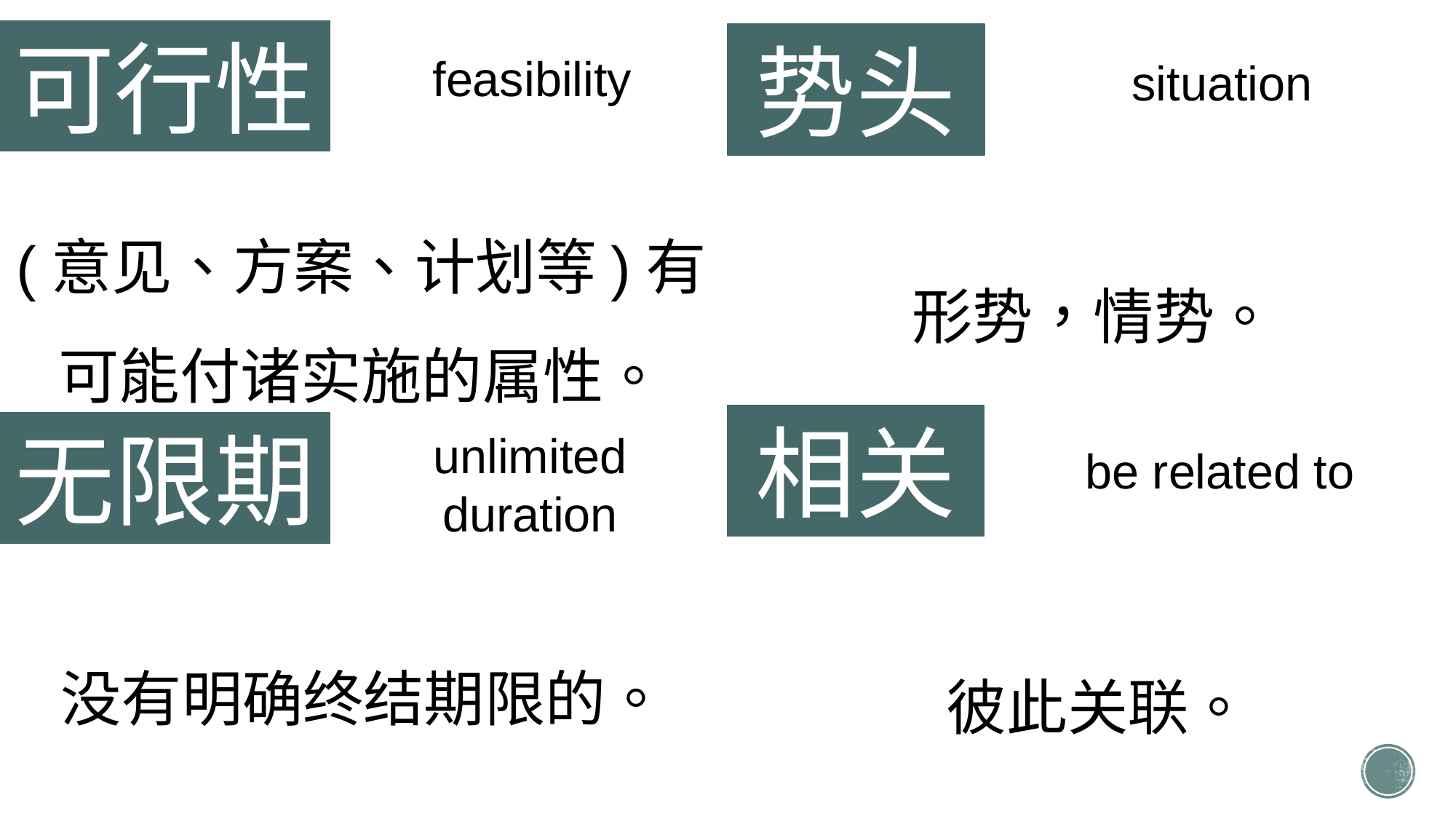

可行性
势头
feasibility
situation
(意见、方案、计划等)有可能付诸实施的属性。
形势，情势。
相关
无限期
unlimited
duration
be related to
没有明确终结期限的。
彼此关联。